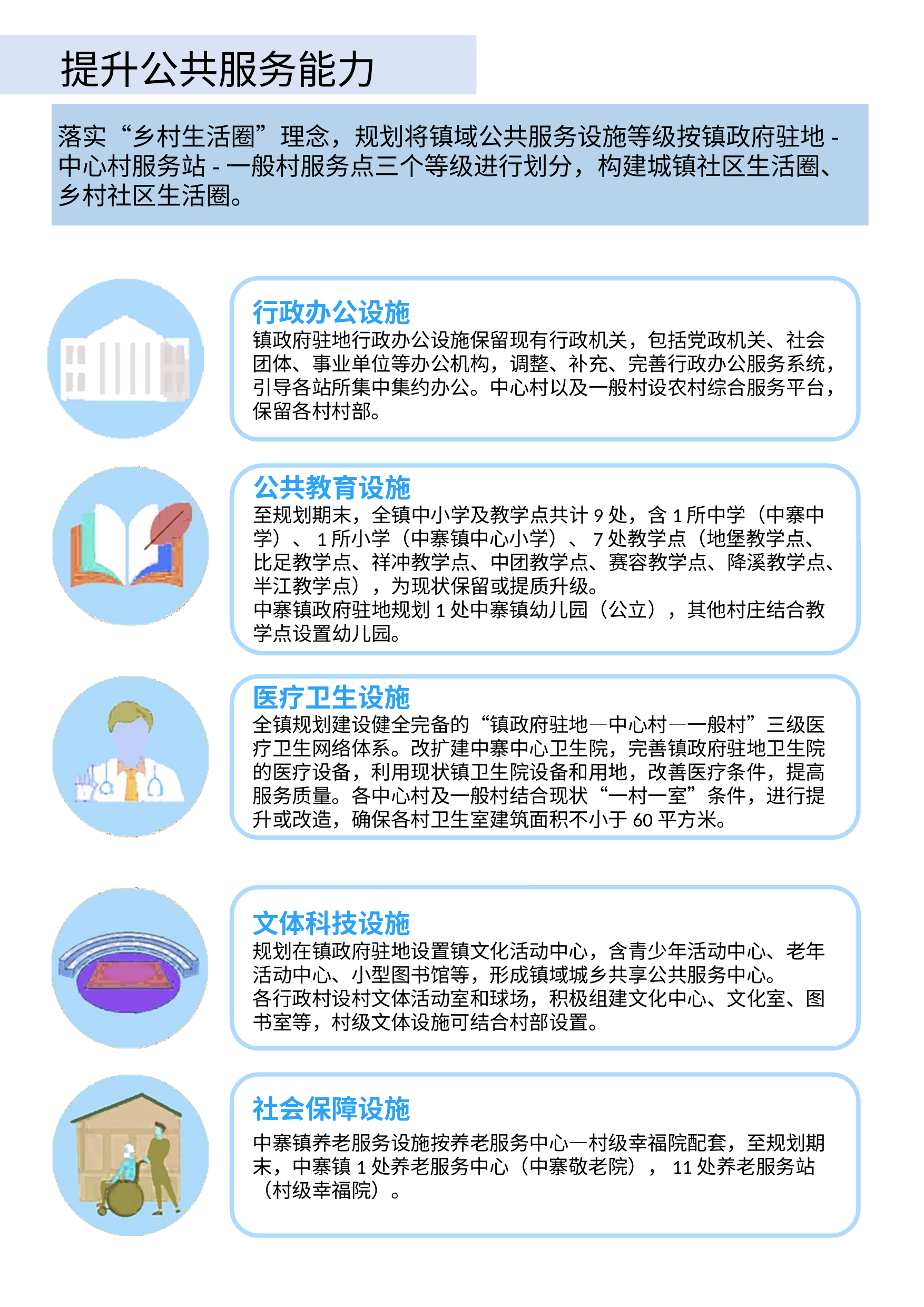

提升公共服务能力
落实“乡村生活圈”理念，规划将镇域公共服务设施等级按镇政府驻地-中心村服务站-一般村服务点三个等级进行划分，构建城镇社区生活圈、乡村社区生活圈。

行政办公设施
镇政府驻地行政办公设施保留现有行政机关，包括党政机关、社会团体、事业单位等办公机构，调整、补充、完善行政办公服务系统，引导各站所集中集约办公。中心村以及一般村设农村综合服务平台，保留各村村部。

公共教育设施
至规划期末，全镇中小学及教学点共计9处，含1所中学（中寨中学）、1所小学（中寨镇中心小学）、7处教学点（地堡教学点、比足教学点、祥冲教学点、中团教学点、赛容教学点、降溪教学点、半江教学点），为现状保留或提质升级。
中寨镇政府驻地规划1处中寨镇幼儿园（公立），其他村庄结合教学点设置幼儿园。

医疗卫生设施
全镇规划建设健全完备的“镇政府驻地—中心村—一般村”三级医疗卫生网络体系。改扩建中寨中心卫生院，完善镇政府驻地卫生院的医疗设备，利用现状镇卫生院设备和用地，改善医疗条件，提高服务质量。各中心村及一般村结合现状“一村一室”条件，进行提升或改造，确保各村卫生室建筑面积不小于60平方米。

文体科技设施
规划在镇政府驻地设置镇文化活动中心，含青少年活动中心、老年活动中心、小型图书馆等，形成镇域城乡共享公共服务中心。
各行政村设村文体活动室和球场，积极组建文化中心、文化室、图书室等，村级文体设施可结合村部设置。

社会保障设施
中寨镇养老服务设施按养老服务中心—村级幸福院配套，至规划期末，中寨镇1处养老服务中心（中寨敬老院），11处养老服务站（村级幸福院）。